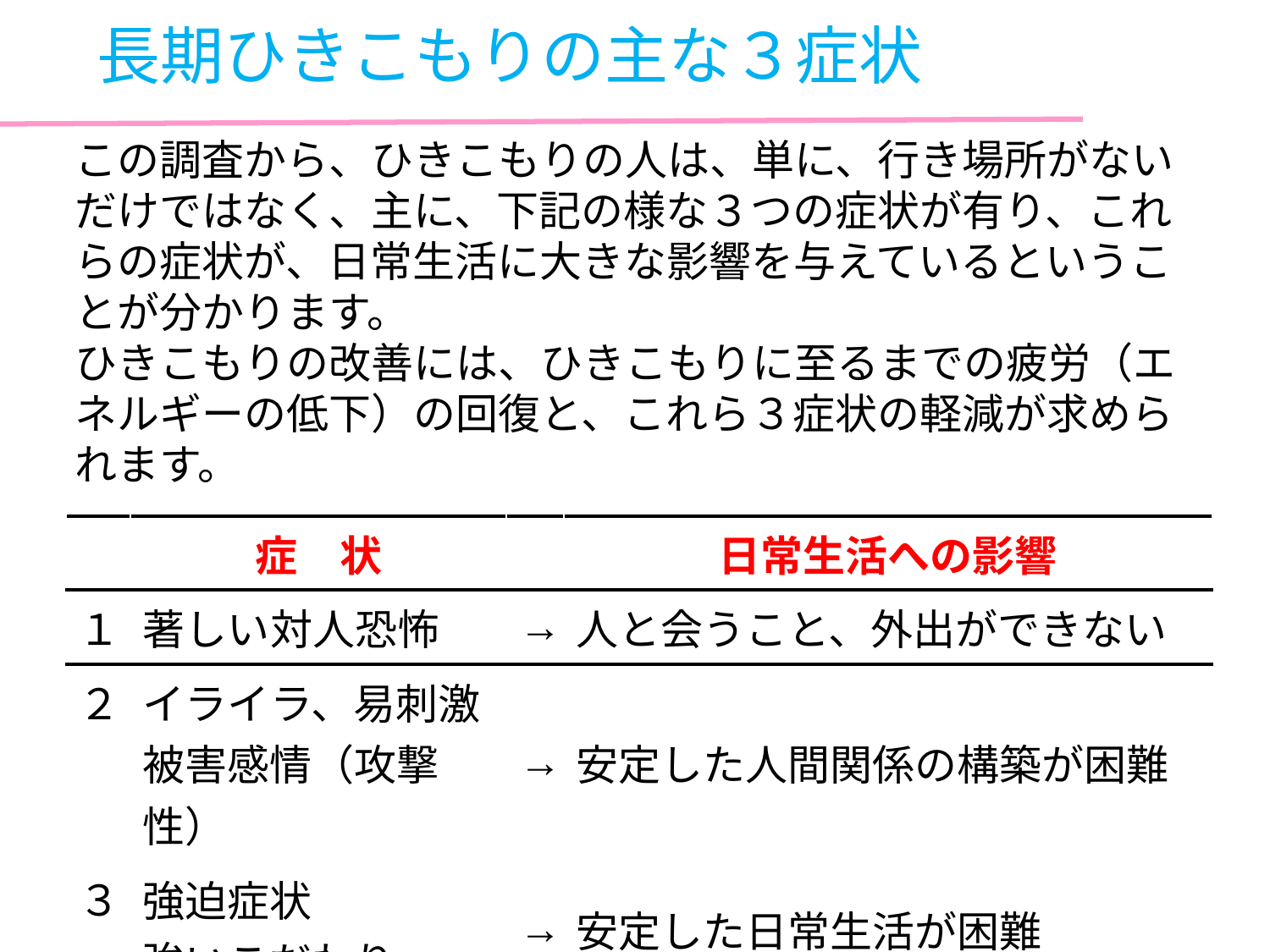

長期ひきこもりの主な３症状
この調査から、ひきこもりの人は、単に、行き場所がないだけではなく、主に、下記の様な３つの症状が有り、これらの症状が、日常生活に大きな影響を与えているということが分かります。
ひきこもりの改善には、ひきこもりに至るまでの疲労（エネルギーの低下）の回復と、これら３症状の軽減が求められます。
|  | 症　状 |  | 日常生活への影響 |
| --- | --- | --- | --- |
| １ | 著しい対人恐怖 | → | 人と会うこと、外出ができない |
| ２ | イライラ、易刺激 被害感情（攻撃性） | → | 安定した人間関係の構築が困難 |
| ３ | 強迫症状 強いこだわり | → | 安定した日常生活が困難 |